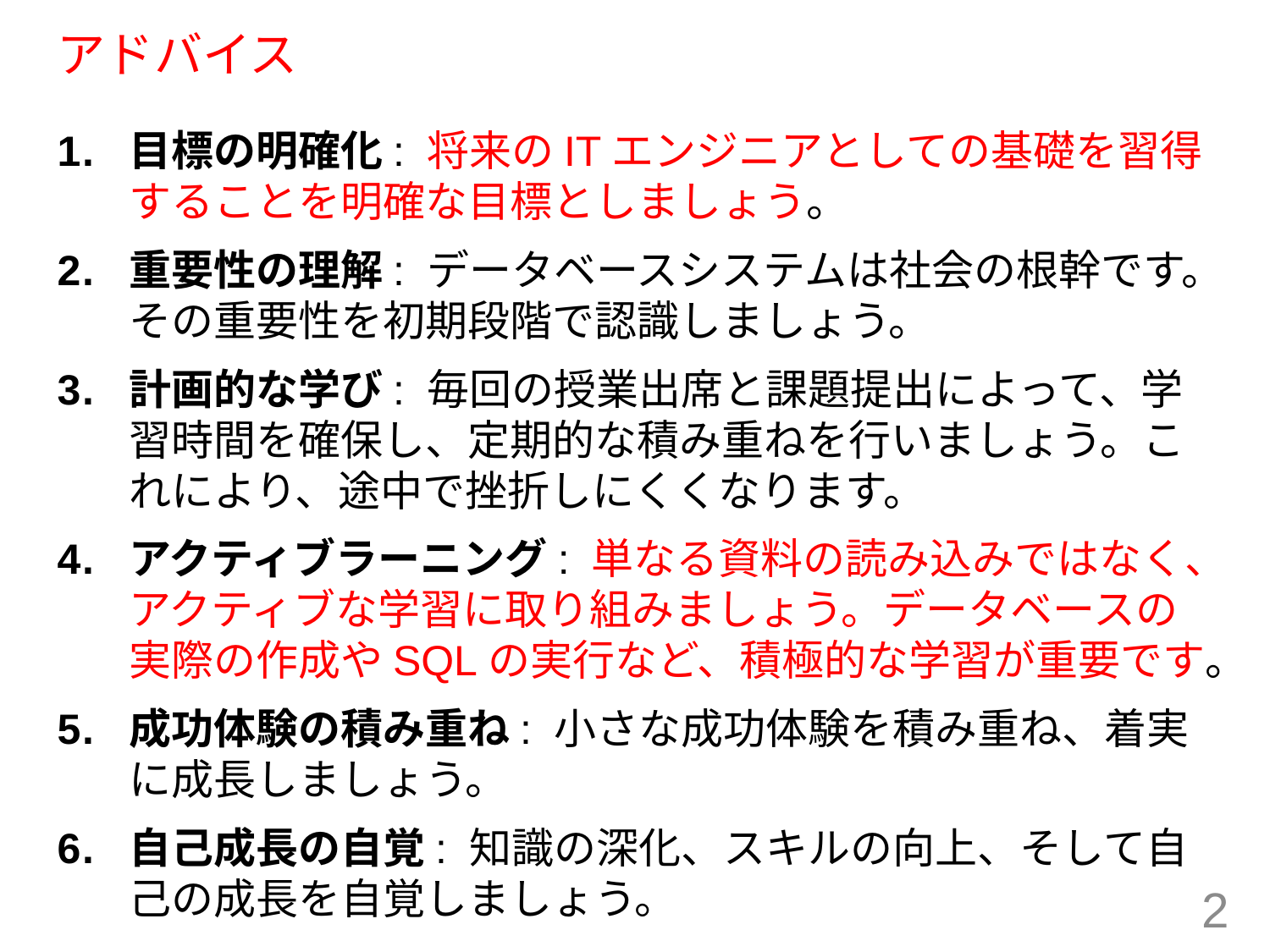

# アドバイス
目標の明確化: 将来のITエンジニアとしての基礎を習得することを明確な目標としましょう。
重要性の理解: データベースシステムは社会の根幹です。その重要性を初期段階で認識しましょう。
計画的な学び: 毎回の授業出席と課題提出によって、学習時間を確保し、定期的な積み重ねを行いましょう。これにより、途中で挫折しにくくなります。
アクティブラーニング: 単なる資料の読み込みではなく、アクティブな学習に取り組みましょう。データベースの実際の作成やSQLの実行など、積極的な学習が重要です。
成功体験の積み重ね: 小さな成功体験を積み重ね、着実に成長しましょう。
自己成長の自覚: 知識の深化、スキルの向上、そして自己の成長を自覚しましょう。
2